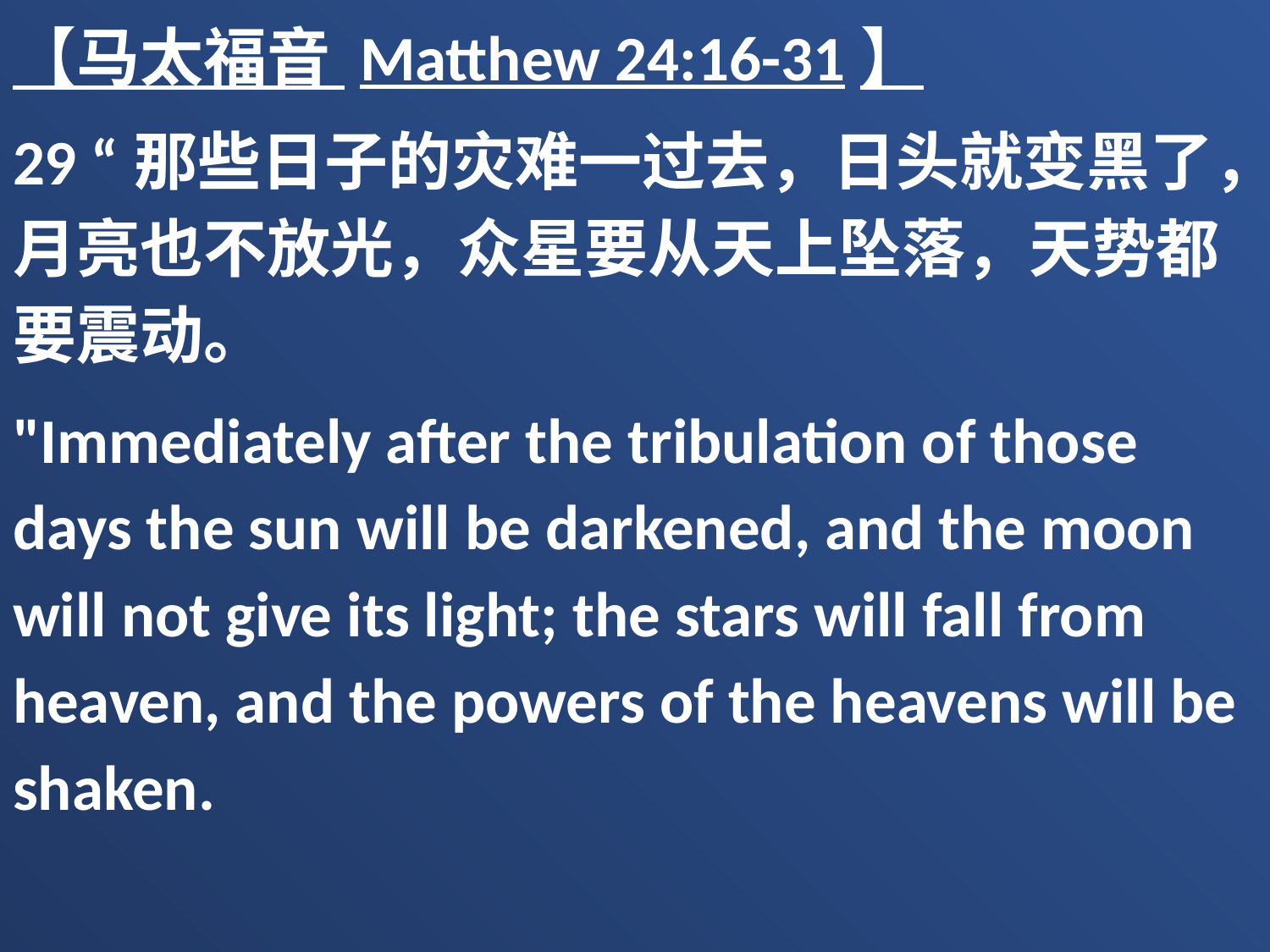

【马太福音 Matthew 24:16-31】
29 “那些日子的灾难一过去，日头就变黑了，月亮也不放光，众星要从天上坠落，天势都要震动。
"Immediately after the tribulation of those days the sun will be darkened, and the moon will not give its light; the stars will fall from heaven, and the powers of the heavens will be shaken.